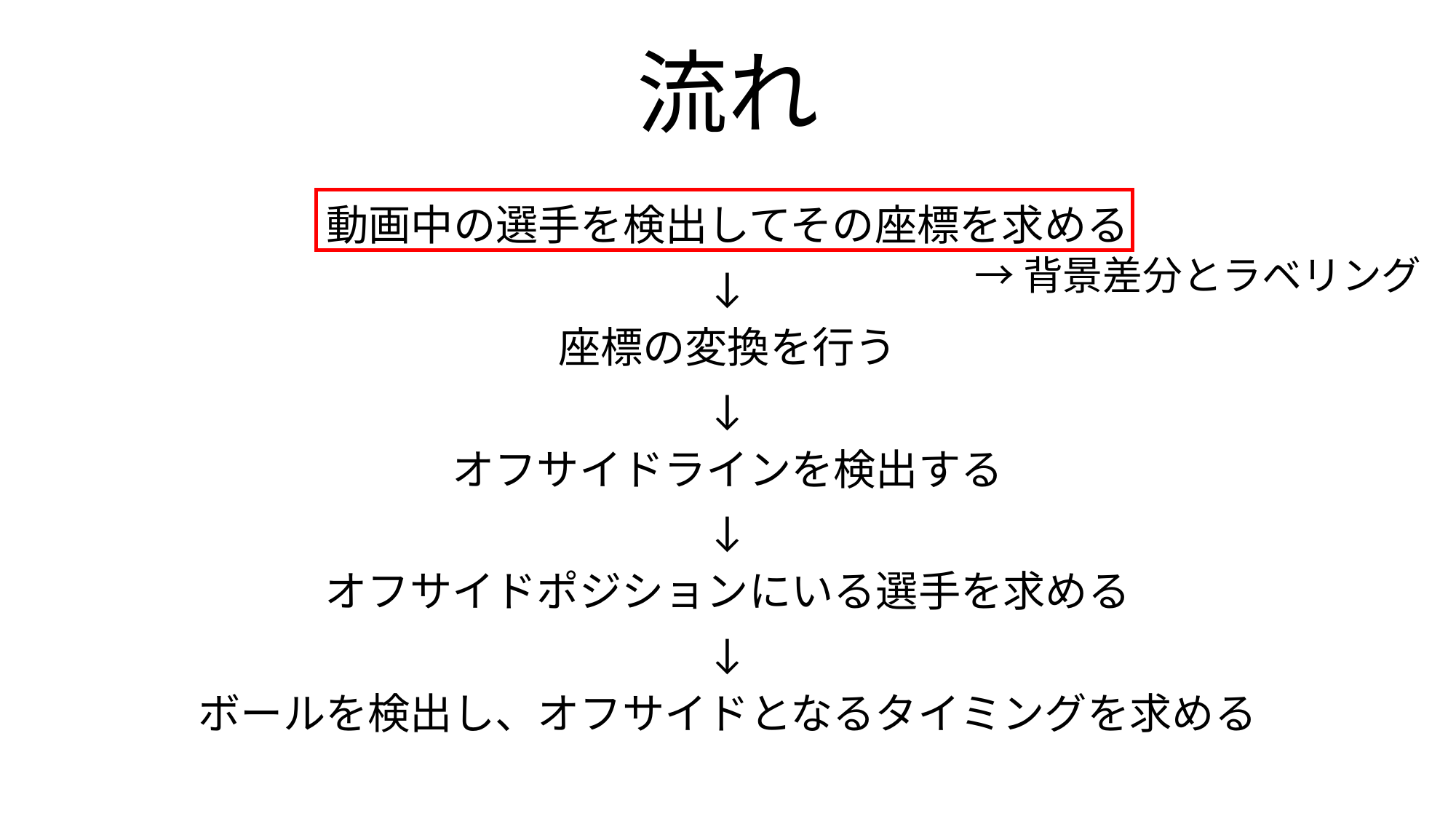

# 流れ

動画中の選手を検出してその座標を求める
↓
座標の変換を行う
↓
オフサイドラインを検出する
↓
オフサイドポジションにいる選手を求める
↓
ボールを検出し、オフサイドとなるタイミングを求める
→背景差分とラベリング